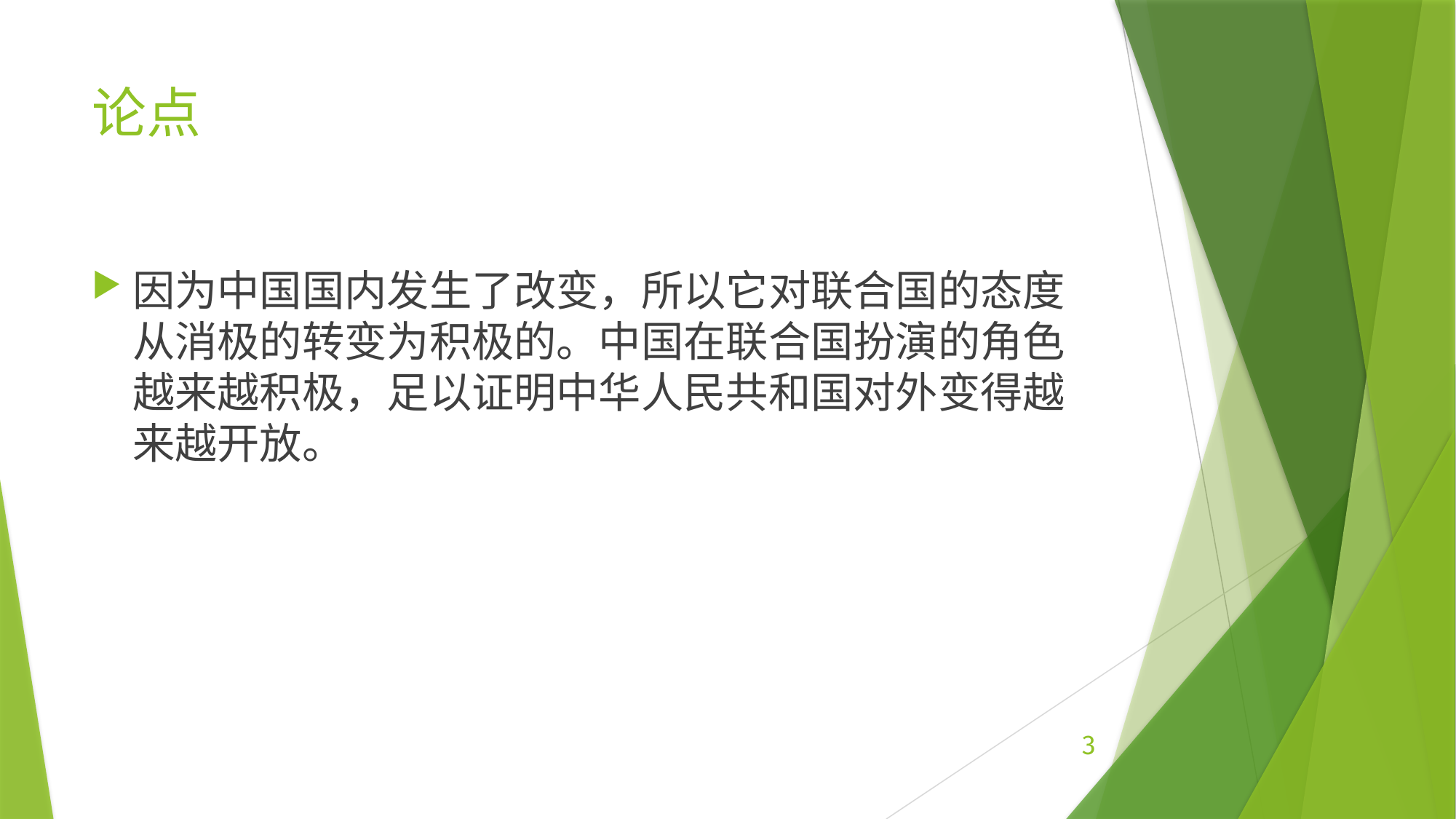

# 论点
因为中国国内发生了改变，所以它对联合国的态度从消极的转变为积极的。中国在联合国扮演的角色越来越积极，足以证明中华人民共和国对外变得越来越开放。

3